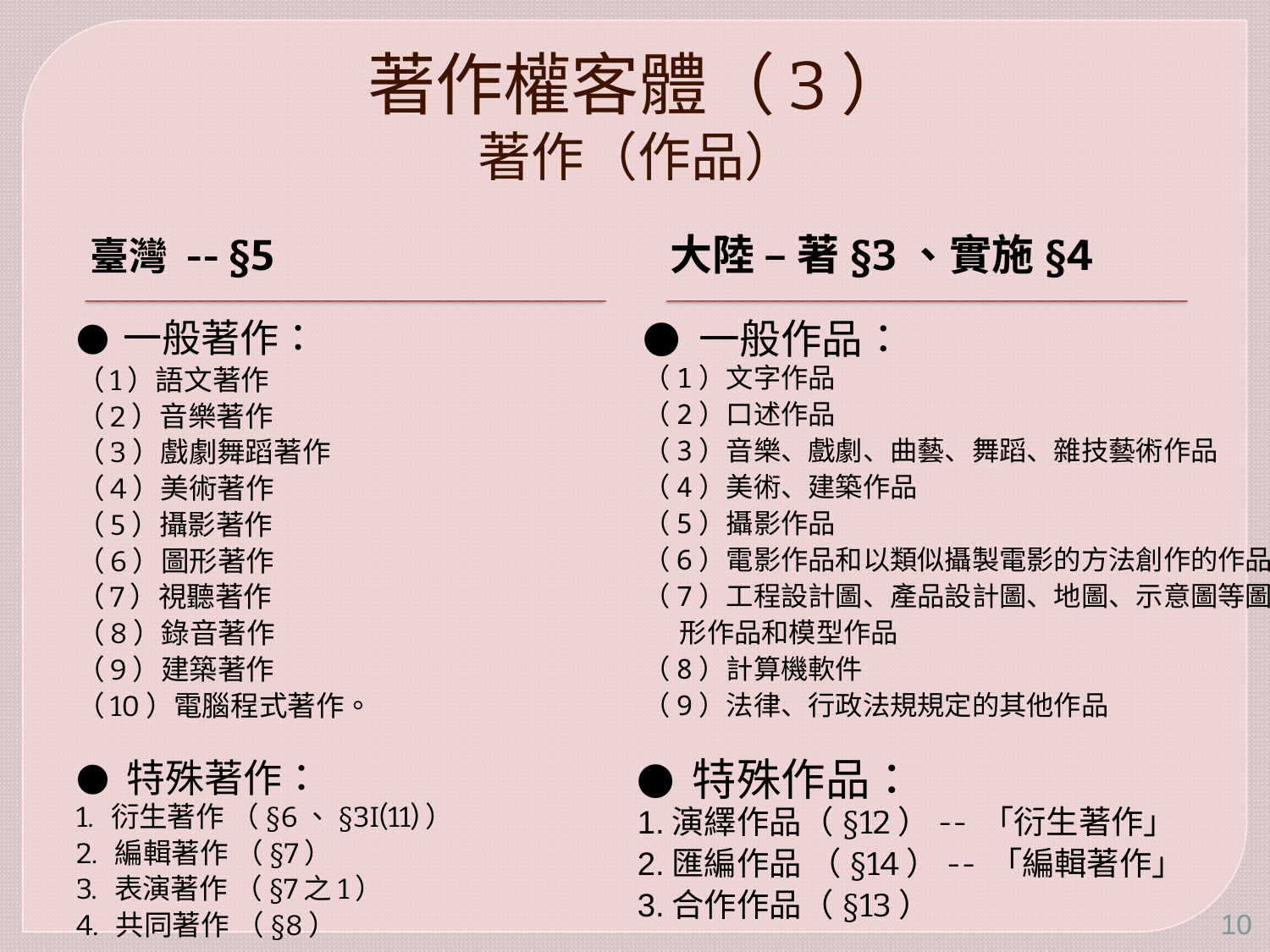

# 著作權客體（3） 著作（作品）
臺灣 -- §5
大陸 – 著§3、實施§4
● 一般著作：
（1）語文著作
（2）音樂著作
（3）戲劇舞蹈著作
（4）美術著作
（5）攝影著作
（6）圖形著作
（7）視聽著作
（8）錄音著作
（9）建築著作
（10）電腦程式著作。

● 特殊著作：
1.  衍生著作 （§6、§3I(11)）
2.  編輯著作 （§7）
3.  表演著作 （§7之1）
4.  共同著作 （§8）

● 一般作品：
（1）文字作品
（2）口述作品
（3）音樂、戲劇、曲藝、舞蹈、雜技藝術作品
（4）美術、建築作品
（5）攝影作品
（6）電影作品和以類似攝製電影的方法創作的作品
（7）工程設計圖、產品設計圖、地圖、示意圖等圖
     形作品和模型作品
（8）計算機軟件
（9）法律、行政法規規定的其他作品

● 特殊作品：
1.演繹作品（§12）-- 「衍生著作」
2.匯編作品 （§14）-- 「編輯著作」
3.合作作品（§13）
10